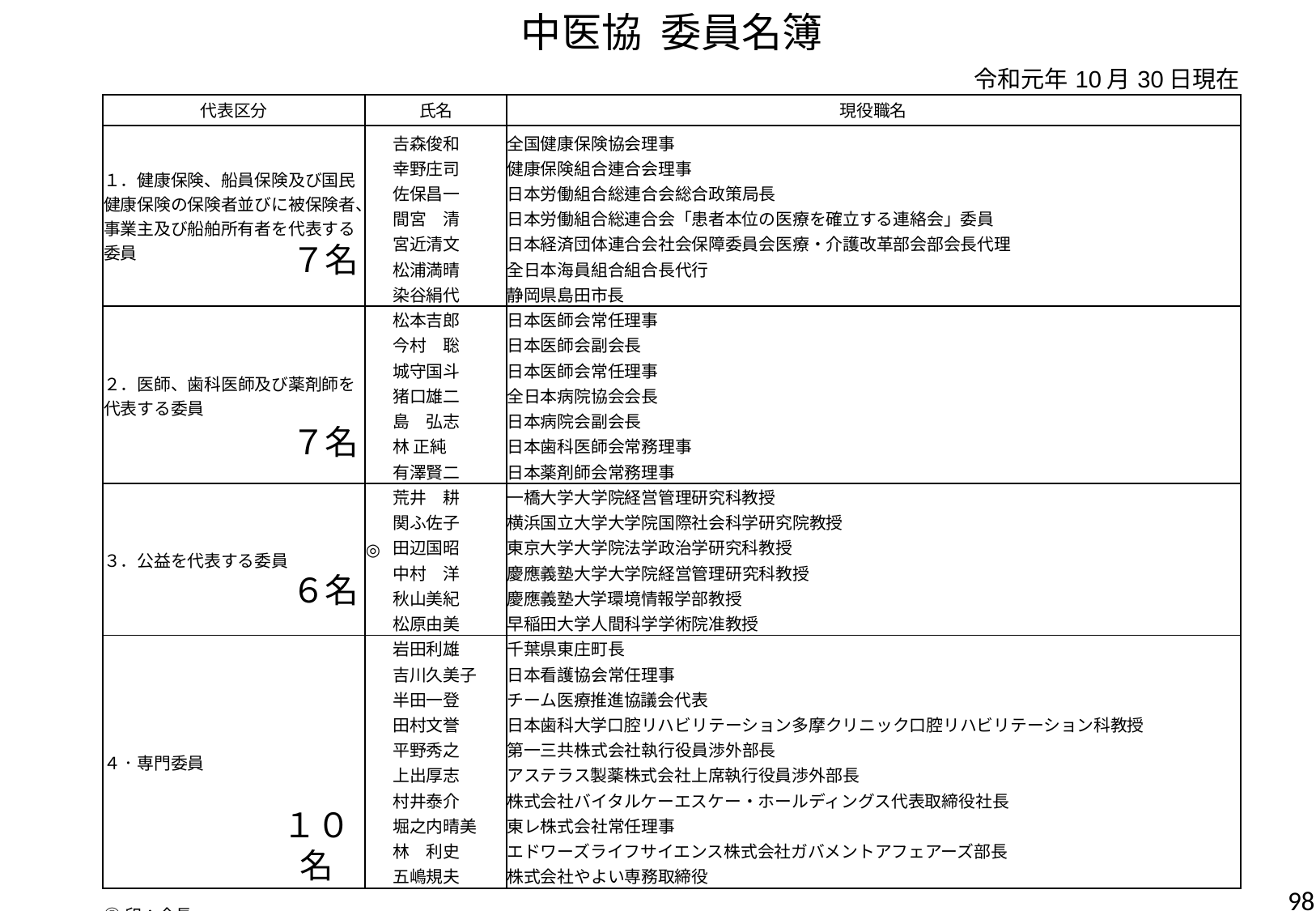

| 中医協 委員名簿 |  |  |  |  |
| --- | --- | --- | --- | --- |
|  |  |  |  | 令和元年10月30日現在 |
| 代表区分 |  | 氏名 |  | 現役職名 |
| １．健康保険、船員保険及び国民健康保険の保険者並びに被保険者、事業主及び船舶所有者を代表する委員 |  | 𠮷森俊和 |  | 全国健康保険協会理事 |
|  |  | 幸野庄司 |  | 健康保険組合連合会理事 |
|  |  | 佐保昌一 |  | 日本労働組合総連合会総合政策局長 |
|  |  | 間宮　清 |  | 日本労働組合総連合会「患者本位の医療を確立する連絡会」委員 |
|  |  | 宮近清文 |  | 日本経済団体連合会社会保障委員会医療・介護改革部会部会長代理 |
|  |  | 松浦満晴 |  | 全日本海員組合組合長代行 |
|  |  | 染谷絹代 |  | 静岡県島田市長 |
| ２．医師、歯科医師及び薬剤師を代表する委員 |  | 松本吉郎 |  | 日本医師会常任理事 |
|  |  | 今村　聡 |  | 日本医師会副会長 |
|  |  | 城守国斗 |  | 日本医師会常任理事 |
|  |  | 猪口雄二 |  | 全日本病院協会会長 |
|  |  | 島　弘志 |  | 日本病院会副会長 |
|  |  | 林 正純 |  | 日本歯科医師会常務理事 |
|  |  | 有澤賢二 |  | 日本薬剤師会常務理事 |
| ３．公益を代表する委員 |  | 荒井　耕 |  | 一橋大学大学院経営管理研究科教授 |
|  |  | 関ふ佐子 |  | 横浜国立大学大学院国際社会科学研究院教授 |
|  | ◎ | 田辺国昭 |  | 東京大学大学院法学政治学研究科教授 |
|  |  | 中村　洋 |  | 慶應義塾大学大学院経営管理研究科教授 |
|  |  | 秋山美紀 |  | 慶應義塾大学環境情報学部教授 |
|  |  | 松原由美 |  | 早稲田大学人間科学学術院准教授 |
| ４．専門委員 |  | 岩田利雄 |  | 千葉県東庄町長 |
|  |  | 吉川久美子 |  | 日本看護協会常任理事 |
|  |  | 半田一登 |  | チーム医療推進協議会代表 |
|  |  | 田村文誉 |  | 日本歯科大学口腔リハビリテーション多摩クリニック口腔リハビリテーション科教授 |
|  |  | 平野秀之 |  | 第一三共株式会社執行役員渉外部長 |
|  |  | 上出厚志 |  | アステラス製薬株式会社上席執行役員渉外部長 |
|  |  | 村井泰介 |  | 株式会社バイタルケーエスケー・ホールディングス代表取締役社長 |
|  |  | 堀之内晴美 |  | 東レ株式会社常任理事 |
|  |  | 林　利史 |  | エドワーズライフサイエンス株式会社ガバメントアフェアーズ部長 |
|  |  | 五嶋規夫 |  | 株式会社やよい専務取締役 |
|  |  |  |  |  |
| ◎印：会長 |  |  |  |  |
７名
７名
６名
１０名
98